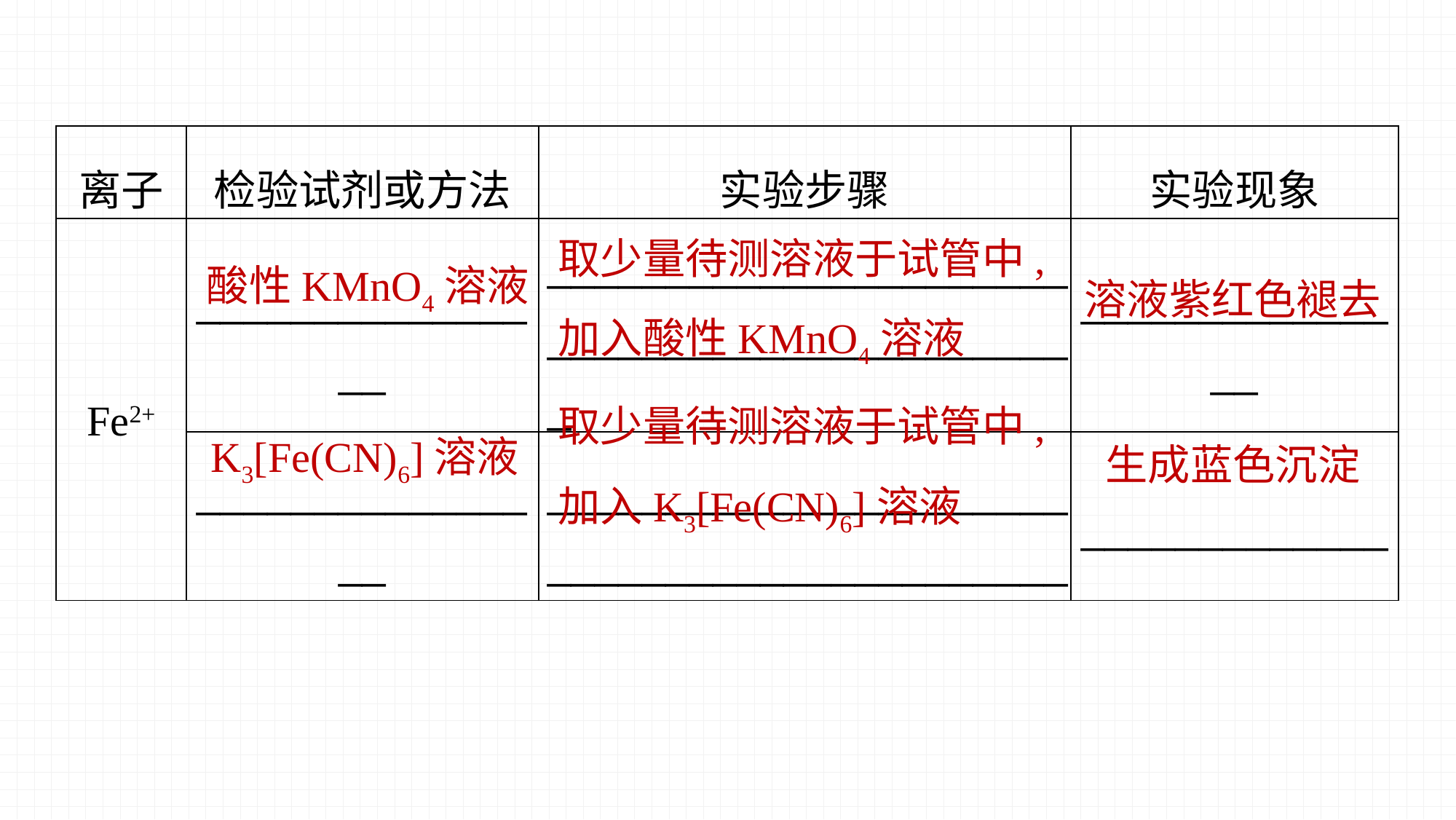

| 离子 | 检验试剂或方法 | 实验步骤 | 实验现象 |
| --- | --- | --- | --- |
| Fe2+ | \_\_\_\_\_\_\_\_\_\_\_\_\_\_\_\_ | \_\_\_\_\_\_\_\_\_\_\_\_\_\_\_\_\_\_\_\_\_\_\_\_\_\_\_\_\_\_\_\_\_\_\_\_\_\_\_\_\_\_\_\_\_ | \_\_\_\_\_\_\_\_\_\_\_\_\_\_\_ |
|  | \_\_\_\_\_\_\_\_\_\_\_\_\_\_\_\_ | \_\_\_\_\_\_\_\_\_\_\_\_\_\_\_\_\_\_\_\_\_\_\_\_\_\_\_\_\_\_\_\_\_\_\_\_\_\_\_\_\_\_\_\_ | \_\_\_\_\_\_\_\_\_\_\_\_\_ |
取少量待测溶液于试管中,加入酸性KMnO4溶液
溶液紫红色褪去
酸性KMnO4溶液
取少量待测溶液于试管中,加入K3[Fe(CN)6]溶液
生成蓝色沉淀
K3[Fe(CN)6]溶液